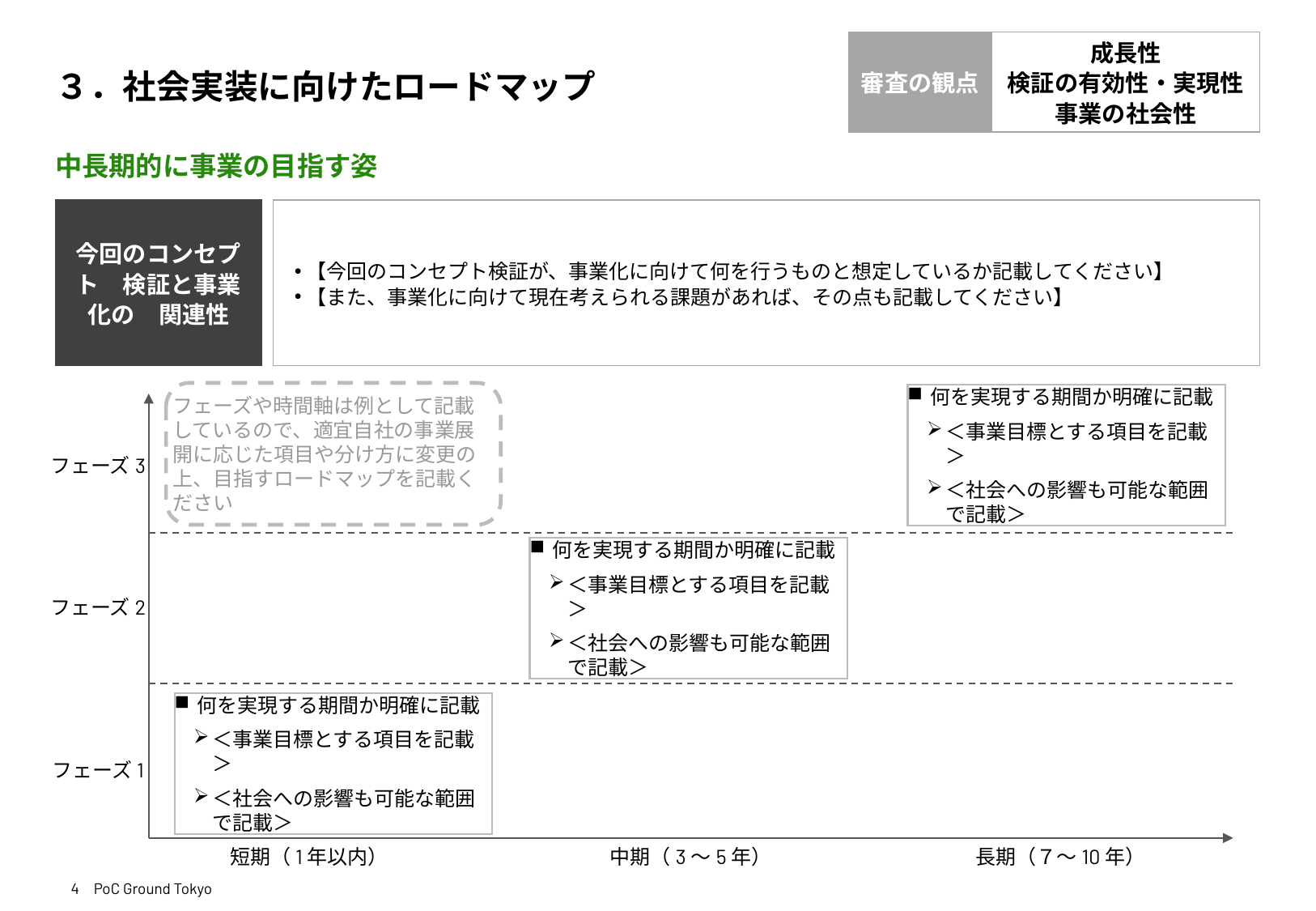

# ３．社会実装に向けたロードマップ
審査の観点
成長性
検証の有効性・実現性
事業の社会性
中長期的に事業の目指す姿
今回のコンセプト　検証と事業化の　関連性
【今回のコンセプト検証が、事業化に向けて何を行うものと想定しているか記載してください】
【また、事業化に向けて現在考えられる課題があれば、その点も記載してください】
フェーズや時間軸は例として記載しているので、適宜自社の事業展開に応じた項目や分け方に変更の上、目指すロードマップを記載ください
何を実現する期間か明確に記載
＜事業目標とする項目を記載＞
＜社会への影響も可能な範囲で記載＞
フェーズ3
何を実現する期間か明確に記載
＜事業目標とする項目を記載＞
＜社会への影響も可能な範囲で記載＞
フェーズ2
何を実現する期間か明確に記載
＜事業目標とする項目を記載＞
＜社会への影響も可能な範囲で記載＞
フェーズ1
短期（1年以内）
中期（3～5年）
長期（７～10年）
4
PoC Ground Tokyo